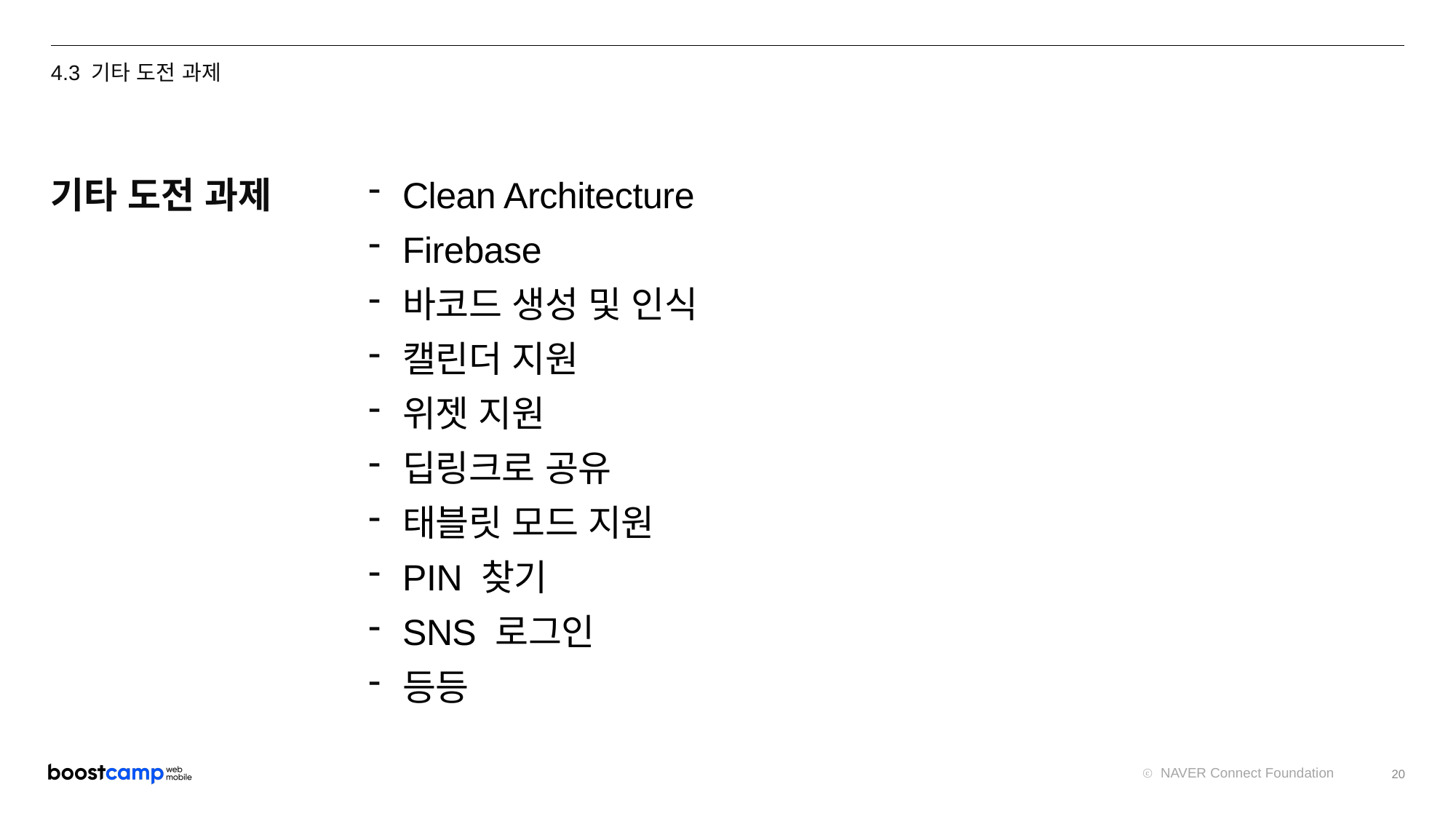

4.3 기타 도전 과제
기타 도전 과제
Clean Architecture
Firebase
바코드 생성 및 인식
캘린더 지원
위젯 지원
딥링크로 공유
태블릿 모드 지원
PIN 찾기
SNS 로그인
등등

20